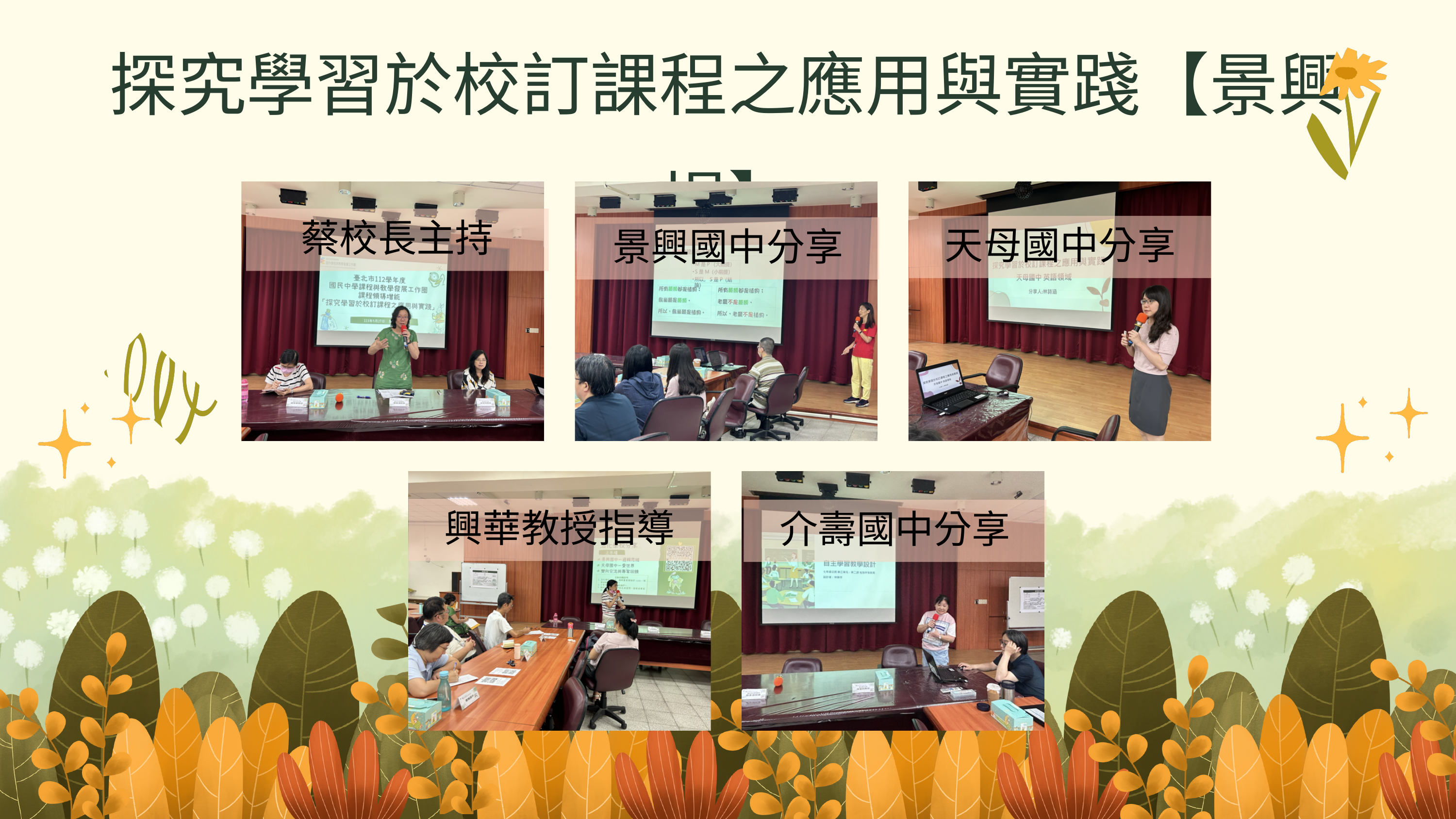

探究學習於校訂課程之應用與實踐【景興場】

蔡校長主持
景興國中分享
天母國中分享
興華教授指導
介壽國中分享